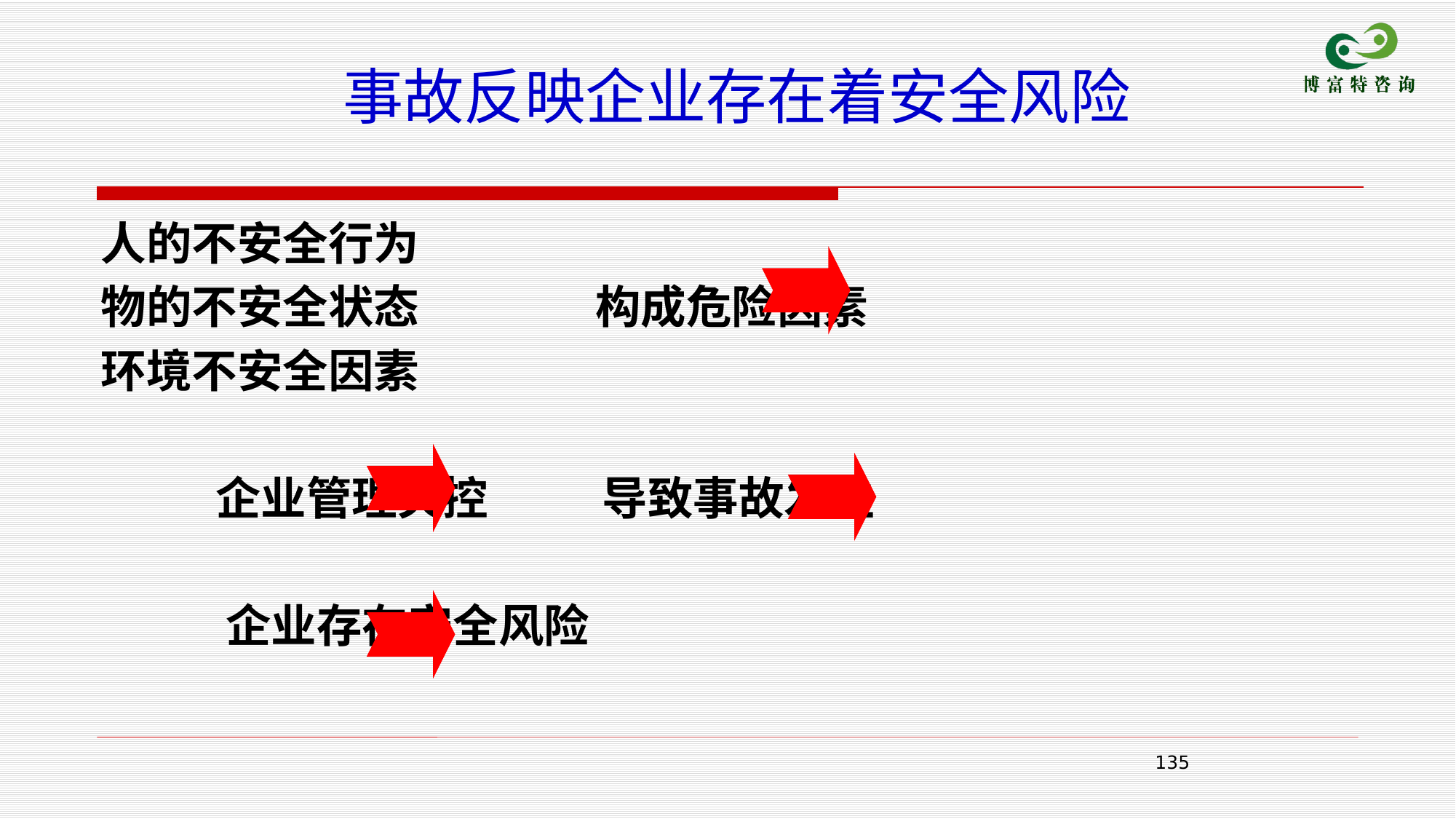

人的不安全行为
物的不安全状态                 构成危险因素
环境不安全因素

          企业管理失控           导致事故发生

           企业存在安全风险

事故反映企业存在着安全风险

135